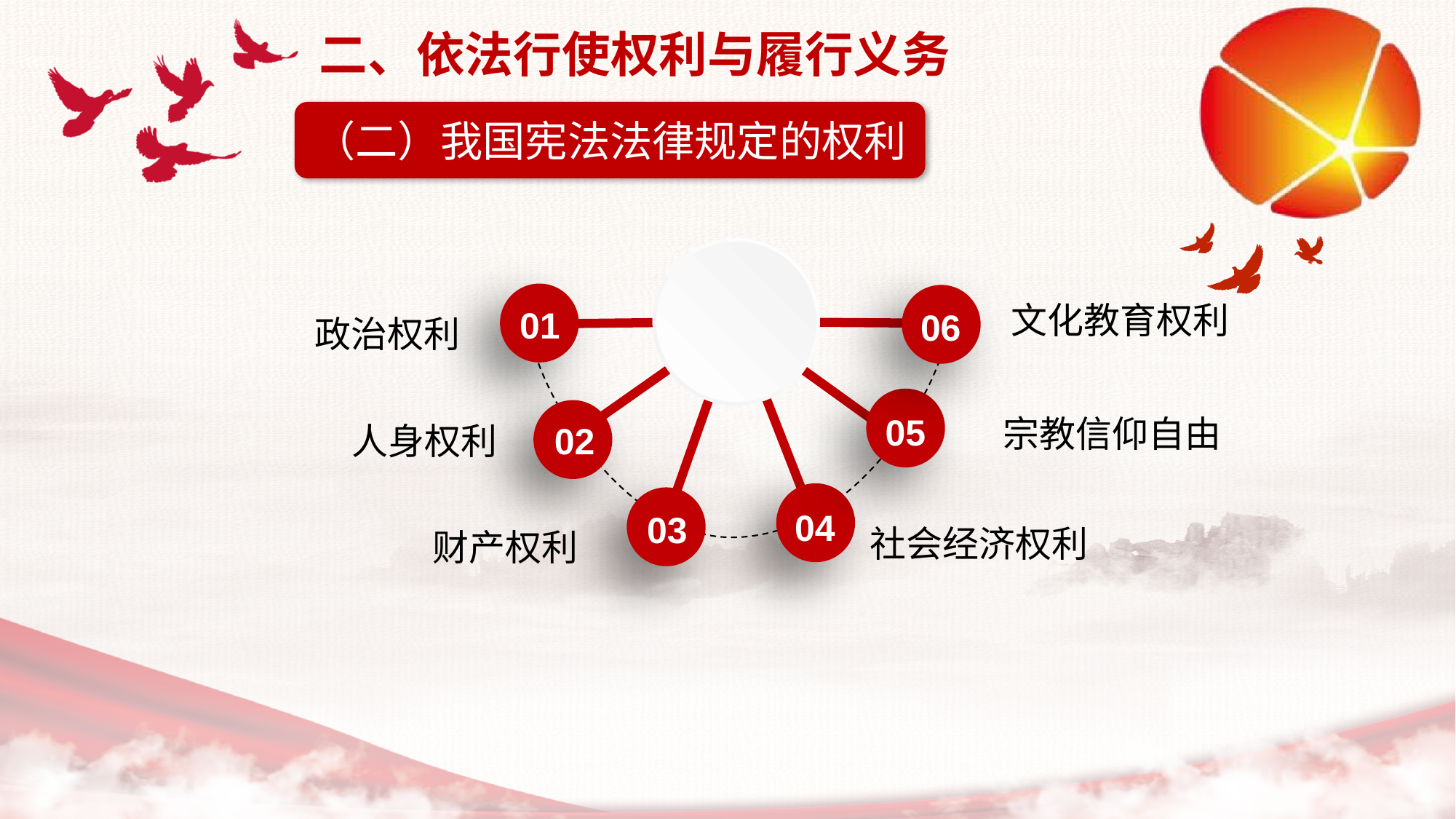

二、依法行使权利与履行义务
（二）我国宪法法律规定的权利

文化教育权利
01
06
政治权利

05
宗教信仰自由
人身权利
02

04
03
社会经济权利
财产权利